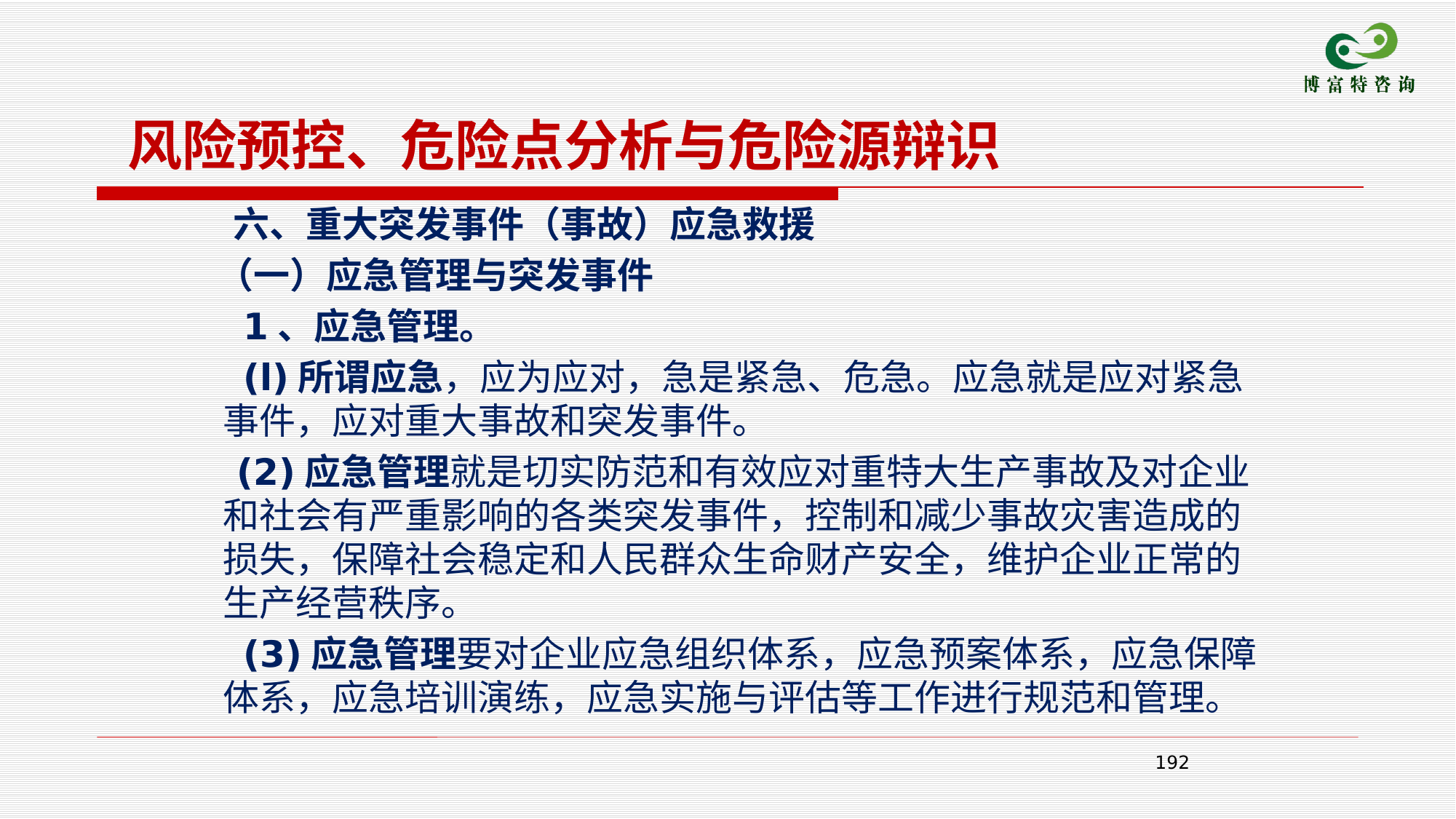

风险预控、危险点分析与危险源辩识
       六、重大突发事件（事故）应急救援
     （一）应急管理与突发事件
      1、应急管理。
      (l)所谓应急，应为应对，急是紧急、危急。应急就是应对紧急事件，应对重大事故和突发事件。
      (2)应急管理就是切实防范和有效应对重特大生产事故及对企业和社会有严重影响的各类突发事件，控制和减少事故灾害造成的损失，保障社会稳定和人民群众生命财产安全，维护企业正常的生产经营秩序。
      (3)应急管理要对企业应急组织体系，应急预案体系，应急保障体系，应急培训演练，应急实施与评估等工作进行规范和管理。

192